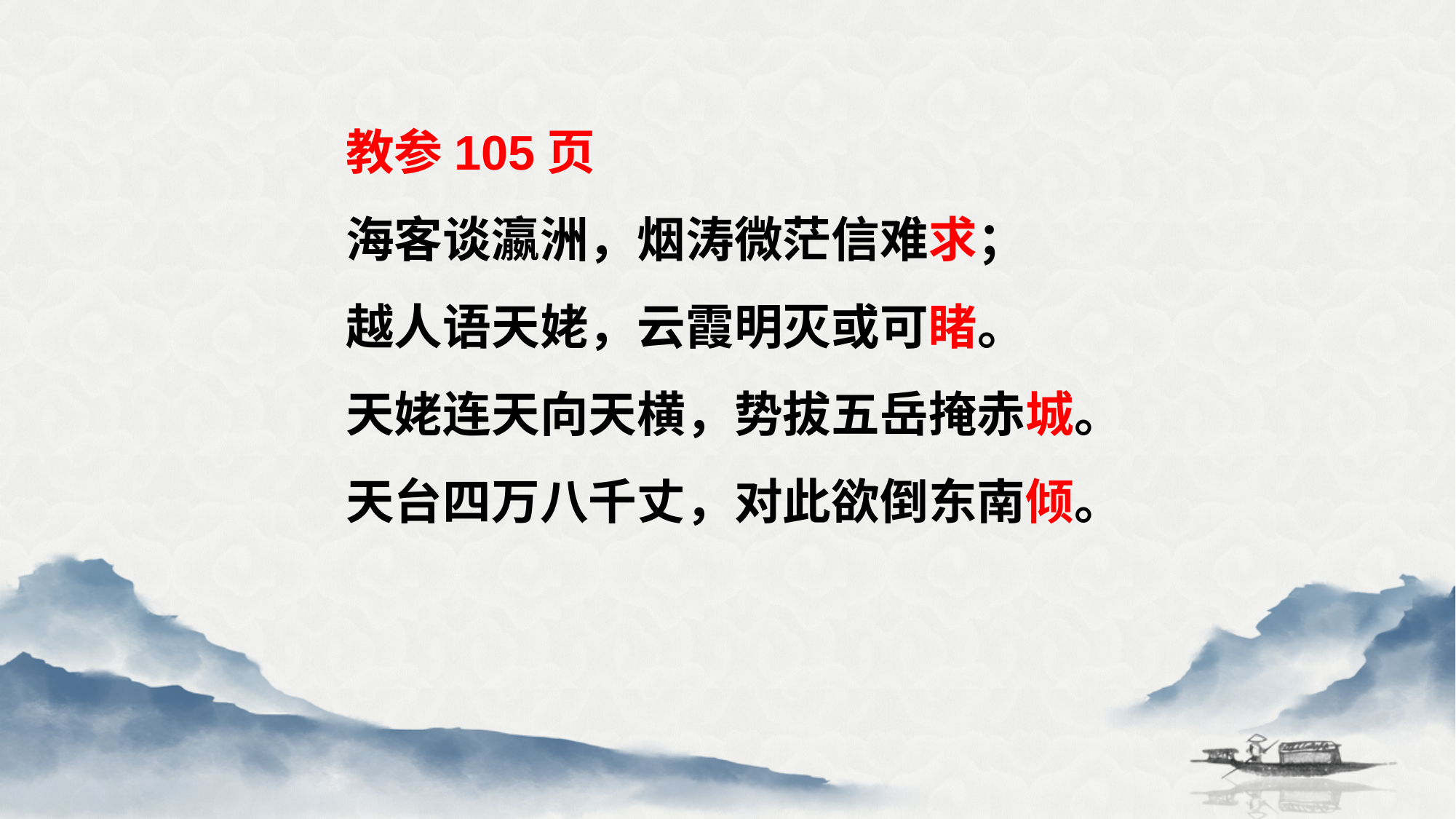

教参105页
海客谈瀛洲，烟涛微茫信难求；
越人语天姥，云霞明灭或可睹。
天姥连天向天横，势拔五岳掩赤城。
天台四万八千丈，对此欲倒东南倾。